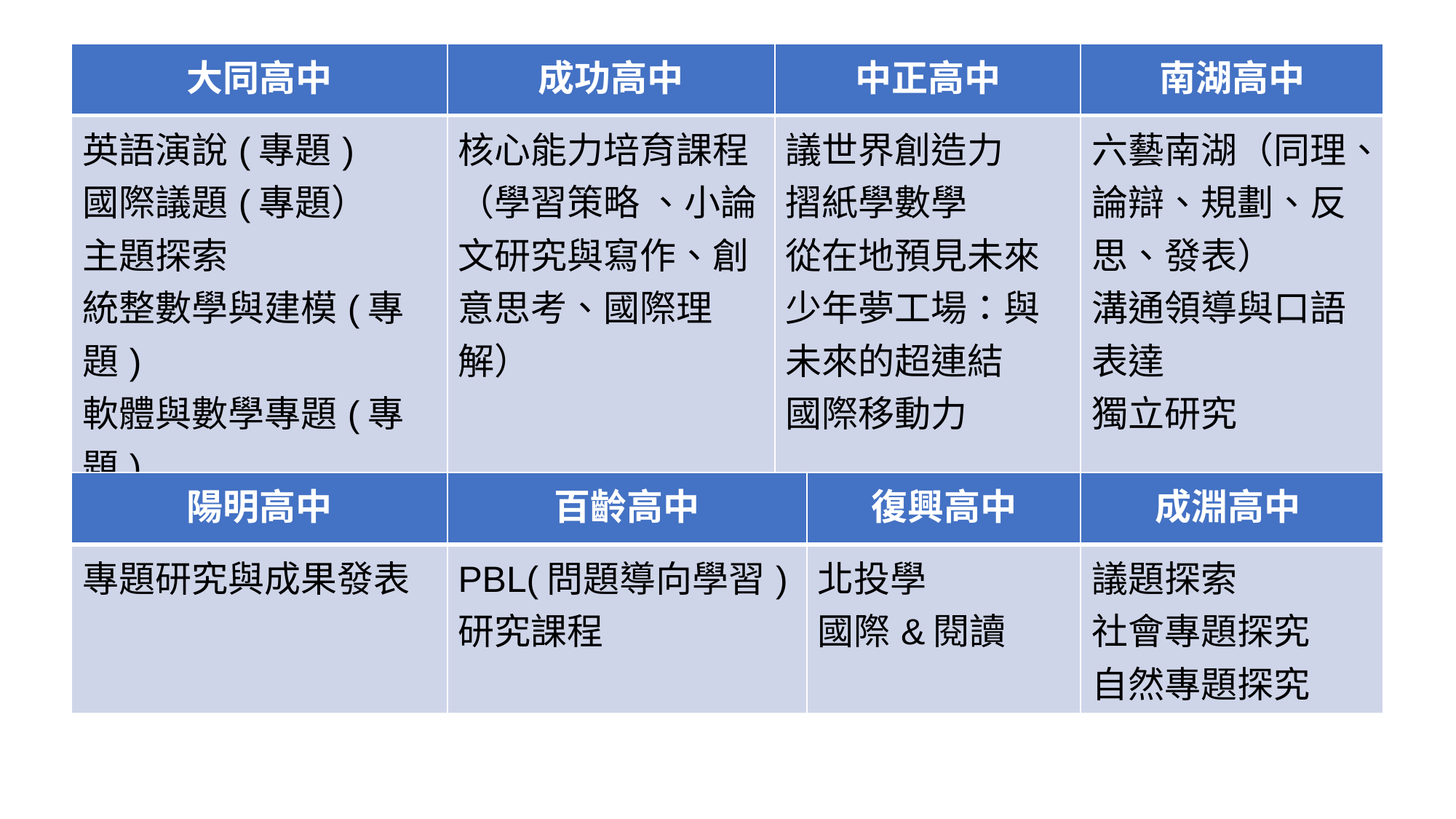

| 大同高中 | 成功高中 | 中正高中 | 南湖高中 |
| --- | --- | --- | --- |
| 英語演說(專題) 國際議題(專題） 主題探索 統整數學與建模(專題) 軟體與數學專題(專題) 閱讀與表達 | 核心能力培育課程（學習策略 、小論文研究與寫作、創意思考、國際理解） | 議世界創造力 摺紙學數學 從在地預見未來 少年夢工場：與未來的超連結 國際移動力 | 六藝南湖（同理、論辯、規劃、反思、發表） 溝通領導與口語表達 獨立研究 |

| 陽明高中 | 百齡高中 | 復興高中 | 成淵高中 |
| --- | --- | --- | --- |
| 專題研究與成果發表 | PBL(問題導向學習)研究課程 | 北投學 國際&閱讀 | 議題探索 社會專題探究 自然專題探究 |